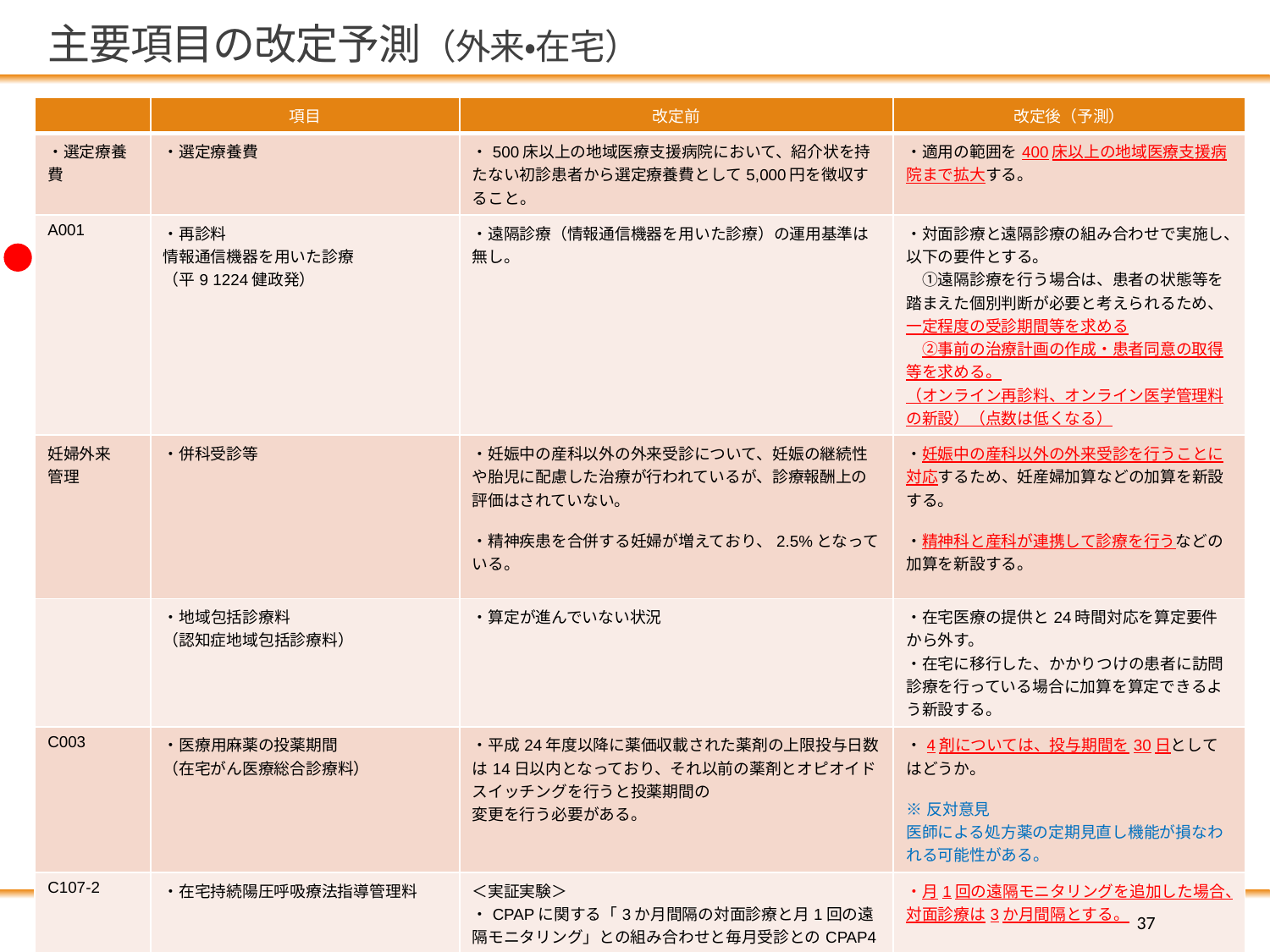

# 主要項目の改定予測（外来・在宅）
|  | 項目 | 改定前 | 改定後（予測） |
| --- | --- | --- | --- |
| ・選定療養費 | ・選定療養費 | ・500床以上の地域医療支援病院において、紹介状を持たない初診患者から選定療養費として5,000円を徴収すること。 | ・適用の範囲を400床以上の地域医療支援病院まで拡大する。 |
| A001 | ・再診料 情報通信機器を用いた診療 （平9 1224健政発） | ・遠隔診療（情報通信機器を用いた診療）の運用基準は無し。 | ・対面診療と遠隔診療の組み合わせで実施し、以下の要件とする。 　①遠隔診療を行う場合は、患者の状態等を踏まえた個別判断が必要と考えられるため、一定程度の受診期間等を求める 　②事前の治療計画の作成・患者同意の取得等を求める。 （オンライン再診料、オンライン医学管理料の新設）（点数は低くなる） |
| 妊婦外来 管理 | ・併科受診等 | ・妊娠中の産科以外の外来受診について、妊娠の継続性や胎児に配慮した治療が行われているが、診療報酬上の評価はされていない。 ・精神疾患を合併する妊婦が増えており、2.5%となっている。 | ・妊娠中の産科以外の外来受診を行うことに対応するため、妊産婦加算などの加算を新設する。 ・精神科と産科が連携して診療を行うなどの加算を新設する。 |
|  | ・地域包括診療料 （認知症地域包括診療料） | ・算定が進んでいない状況 | ・在宅医療の提供と24時間対応を算定要件から外す。 ・在宅に移行した、かかりつけの患者に訪問診療を行っている場合に加算を算定できるよう新設する。 |
| C003 | ・医療用麻薬の投薬期間 （在宅がん医療総合診療料） | ・平成24年度以降に薬価収載された薬剤の上限投与日数は14日以内となっており、それ以前の薬剤とオピオイドスイッチングを行うと投薬期間の 変更を行う必要がある。 | ・4剤については、投与期間を30日としてはどうか。 ※反対意見 医師による処方薬の定期見直し機能が損なわれる可能性がある。 |
| C107-2 | ・在宅持続陽圧呼吸療法指導管理料 | ＜実証実験＞ ・CPAPに関する「3か月間隔の対面診療と月1回の遠隔モニタリング」との組み合わせと毎月受診とのCPAP4時間以上の使用率の比較では、ほぼ同等との結果が得られている。 | ・月1回の遠隔モニタリングを追加した場合、対面診療は3か月間隔とする。 |

37